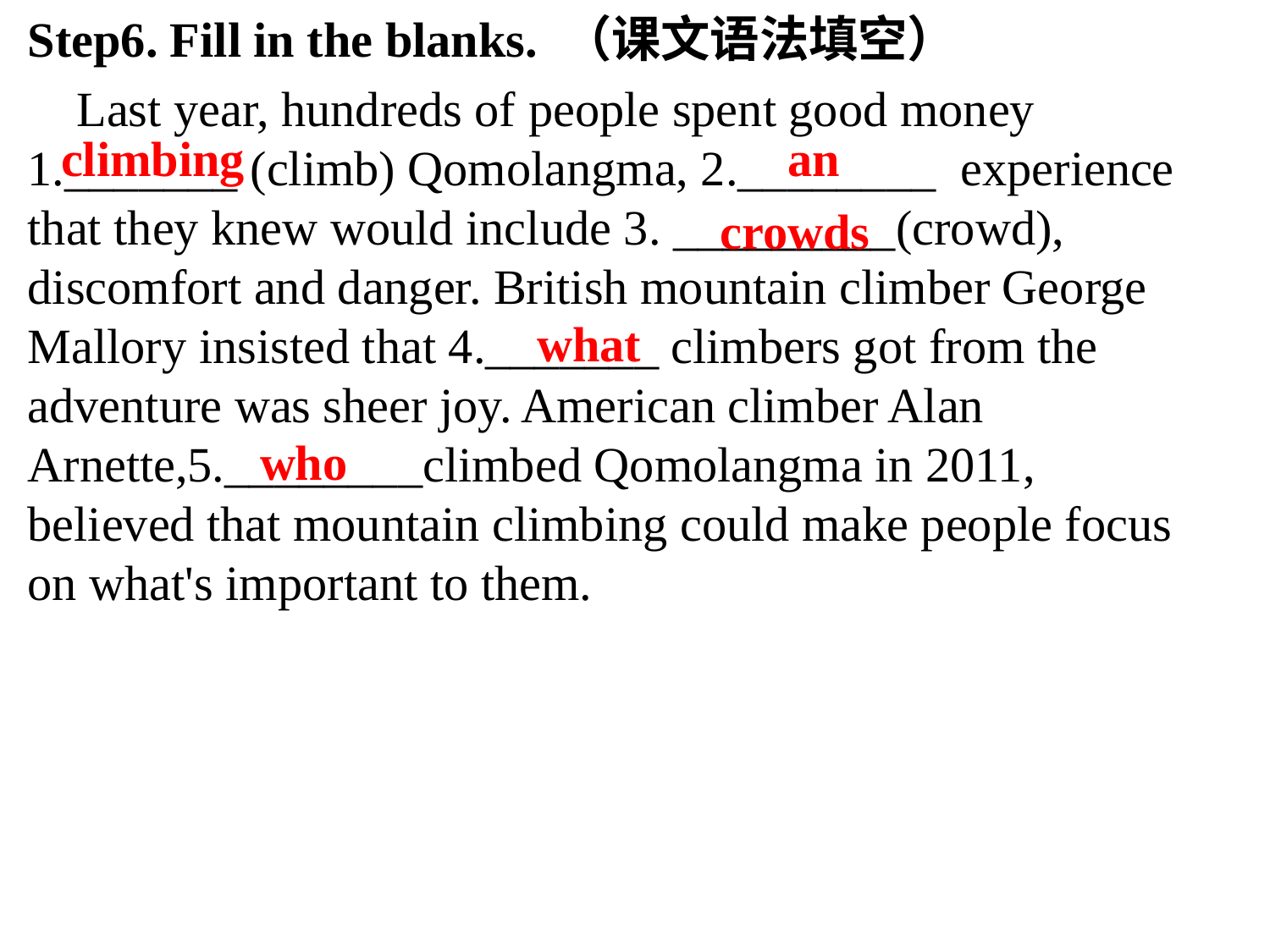

Step6. Fill in the blanks. （课文语法填空）
    Last year, hundreds of people spent good money 1._______ (climb) Qomolangma, 2.________  experience that they knew would include 3. _________(crowd), discomfort and danger. British mountain climber George Mallory insisted that 4._______ climbers got from the adventure was sheer joy. American climber Alan Arnette,5.________climbed Qomolangma in 2011, believed that mountain climbing could make people focus on what's important to them.
climbing
an
crowds
what
who